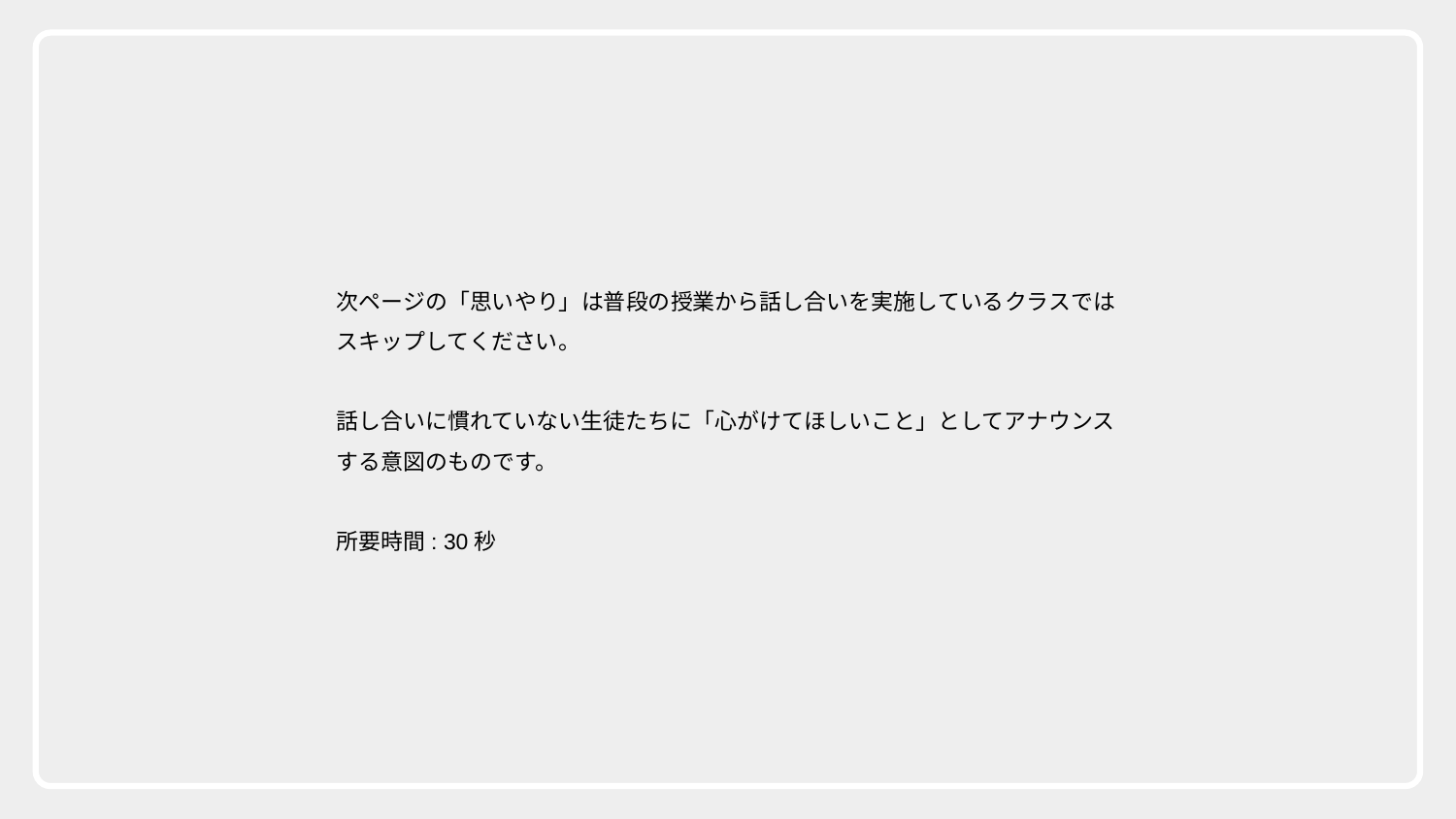

次ページの「思いやり」は普段の授業から話し合いを実施しているクラスではスキップしてください。

話し合いに慣れていない生徒たちに「心がけてほしいこと」としてアナウンスする意図のものです。

所要時間: 30秒